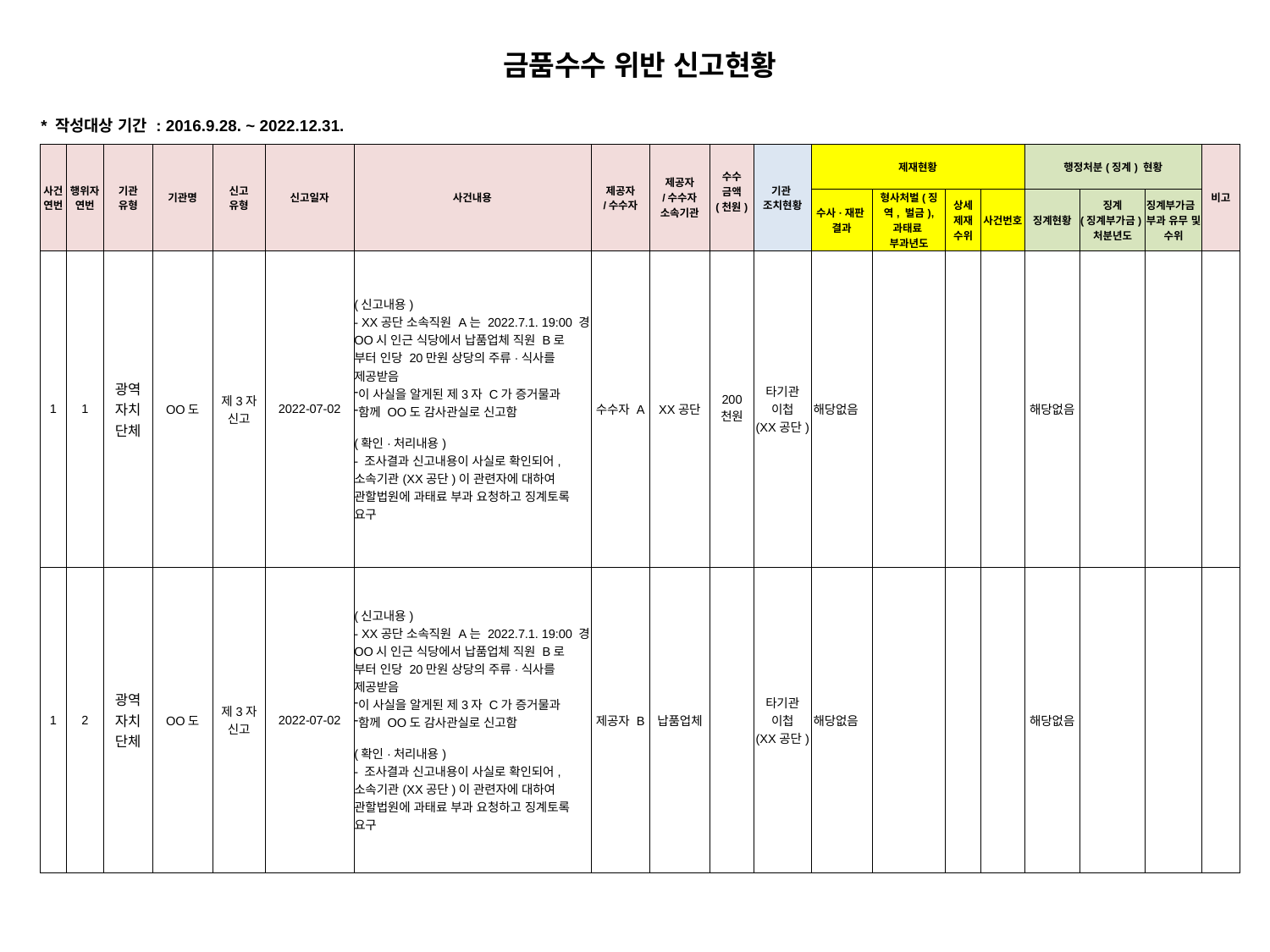

| 금품수수 위반 신고현황 |  |  |  |  |  |  |  |  |  |  |  |  |  |  |  |  |  |  |
| --- | --- | --- | --- | --- | --- | --- | --- | --- | --- | --- | --- | --- | --- | --- | --- | --- | --- | --- |
| \* 작성대상 기간 : 2016.9.28. ~ 2022.12.31. |  |  |  |  |  |  |  |  |  |  |  |  |  |  |  |  |  |  |
| 사건연번 | 행위자연번 | 기관 유형 | 기관명 | 신고 유형 | 신고일자 | 사건내용 | 제공자 /수수자 | 제공자 /수수자 소속기관 | 수수 금액 (천원) | 기관 조치현황 | 제재현황 |  |  |  | 행정처분(징계) 현황 |  |  | 비고 |
|  |  |  |  |  |  |  |  |  |  |  | 수사·재판 결과 | 형사처벌(징역, 벌금), 과태료 부과년도 | 상세 제재 수위 | 사건번호 | 징계현황 | 징계 (징계부가금) 처분년도 | 징계부가금 부과 유무 및 수위 |  |
| 1 | 1 | 광역 자치 단체 | OO도 | 제3자 신고 | 2022-07-02 | (신고내용) - XX공단 소속직원 A는 2022.7.1. 19:00 경 OO시 인근 식당에서 납품업체 직원 B로 부터 인당 20만원 상당의 주류·식사를 제공받음 이 사실을 알게된 제3자 C가 증거물과 함께 OO도 감사관실로 신고함 (확인·처리내용) - 조사결과 신고내용이 사실로 확인되어, 소속기관(XX공단)이 관련자에 대하여 관할법원에 과태료 부과 요청하고 징계토록 요구 | 수수자 A | XX공단 | 200 천원 | 타기관 이첩 (XX공단) | 해당없음 |  |  |  | 해당없음 |  |  |  |
| 1 | 2 | 광역 자치 단체 | OO도 | 제3자 신고 | 2022-07-02 | (신고내용) - XX공단 소속직원 A는 2022.7.1. 19:00 경 OO시 인근 식당에서 납품업체 직원 B로 부터 인당 20만원 상당의 주류·식사를 제공받음 이 사실을 알게된 제3자 C가 증거물과 함께 OO도 감사관실로 신고함 (확인·처리내용) - 조사결과 신고내용이 사실로 확인되어, 소속기관(XX공단)이 관련자에 대하여 관할법원에 과태료 부과 요청하고 징계토록 요구 | 제공자 B | 납품업체 |  | 타기관 이첩 (XX공단) | 해당없음 |  |  |  | 해당없음 |  |  |  |